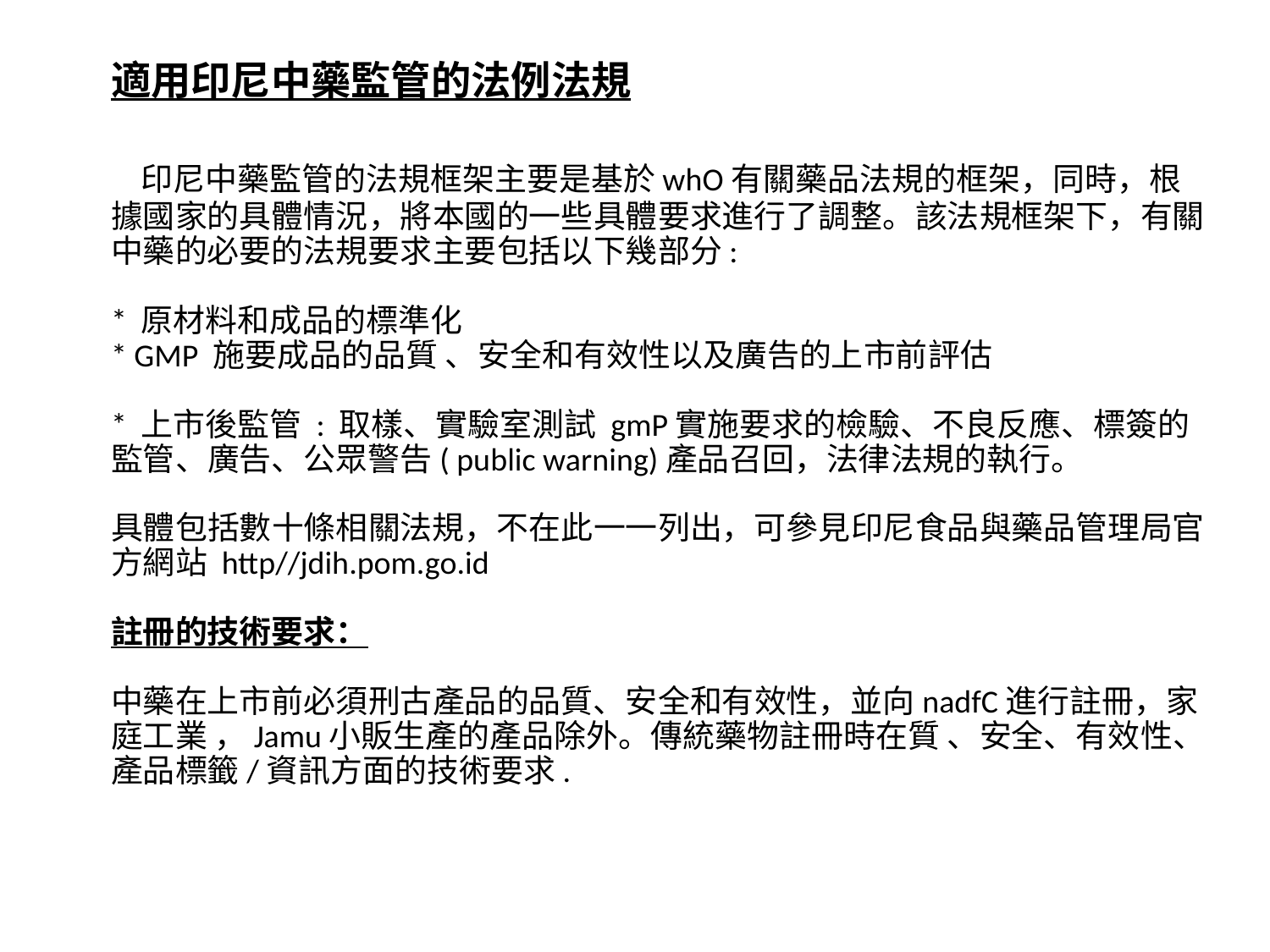

適用印尼中藥監管的法例法規
   印尼中藥監管的法規框架主要是基於whO有關藥品法規的框架，同時，根據國家的具體情況，將本國的一些具體要求進行了調整。該法規框架下，有關中藥的必要的法規要求主要包括以下幾部分:
* 原材料和成品的標準化
* GMP 施要成品的品質 、安全和有效性以及廣告的上市前評估
* 上市後監管 : 取樣、實驗室測試 gmP實施要求的檢驗、不良反應、標簽的監管、廣告、公眾警告( public warning)產品召回，法律法規的執行。
具體包括數十條相關法規，不在此一一列出，可參見印尼食品與藥品管理局官方網站 http//jdih.pom.go.id
註冊的技術要求：
中藥在上市前必須刑古產品的品質、安全和有效性，並向nadfC進行註冊，家庭工業 ，Jamu小販生產的產品除外。傳統藥物註冊時在質 、安全、有效性、產品標籤/資訊方面的技術要求.